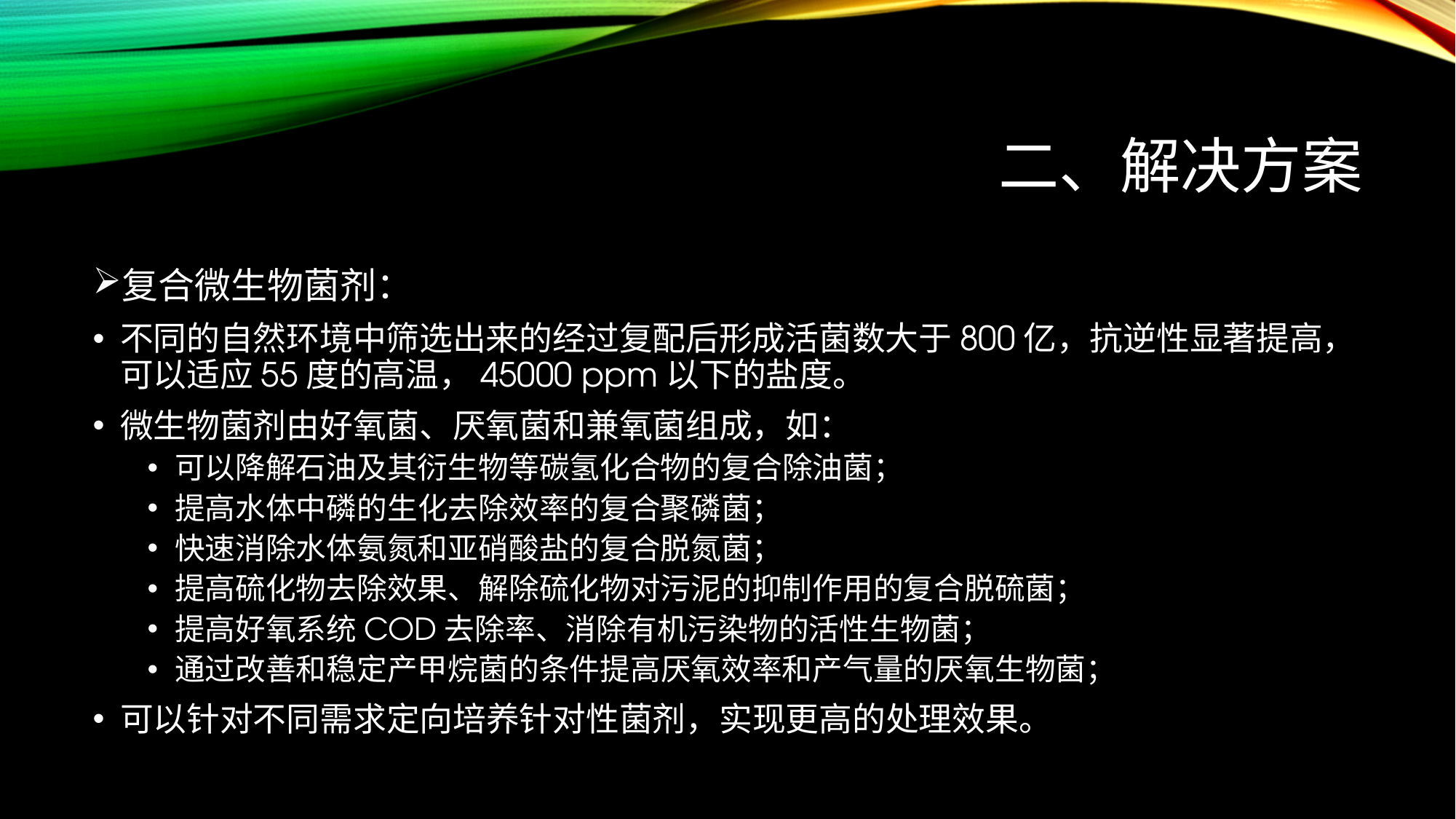

# 二、解决方案
复合微生物菌剂：
不同的自然环境中筛选出来的经过复配后形成活菌数大于800亿，抗逆性显著提高，可以适应55度的高温，45000 ppm以下的盐度。
微生物菌剂由好氧菌、厌氧菌和兼氧菌组成，如：
可以降解石油及其衍生物等碳氢化合物的复合除油菌；
提高水体中磷的生化去除效率的复合聚磷菌；
快速消除水体氨氮和亚硝酸盐的复合脱氮菌；
提高硫化物去除效果、解除硫化物对污泥的抑制作用的复合脱硫菌；
提高好氧系统COD去除率、消除有机污染物的活性生物菌；
通过改善和稳定产甲烷菌的条件提高厌氧效率和产气量的厌氧生物菌；
可以针对不同需求定向培养针对性菌剂，实现更高的处理效果。